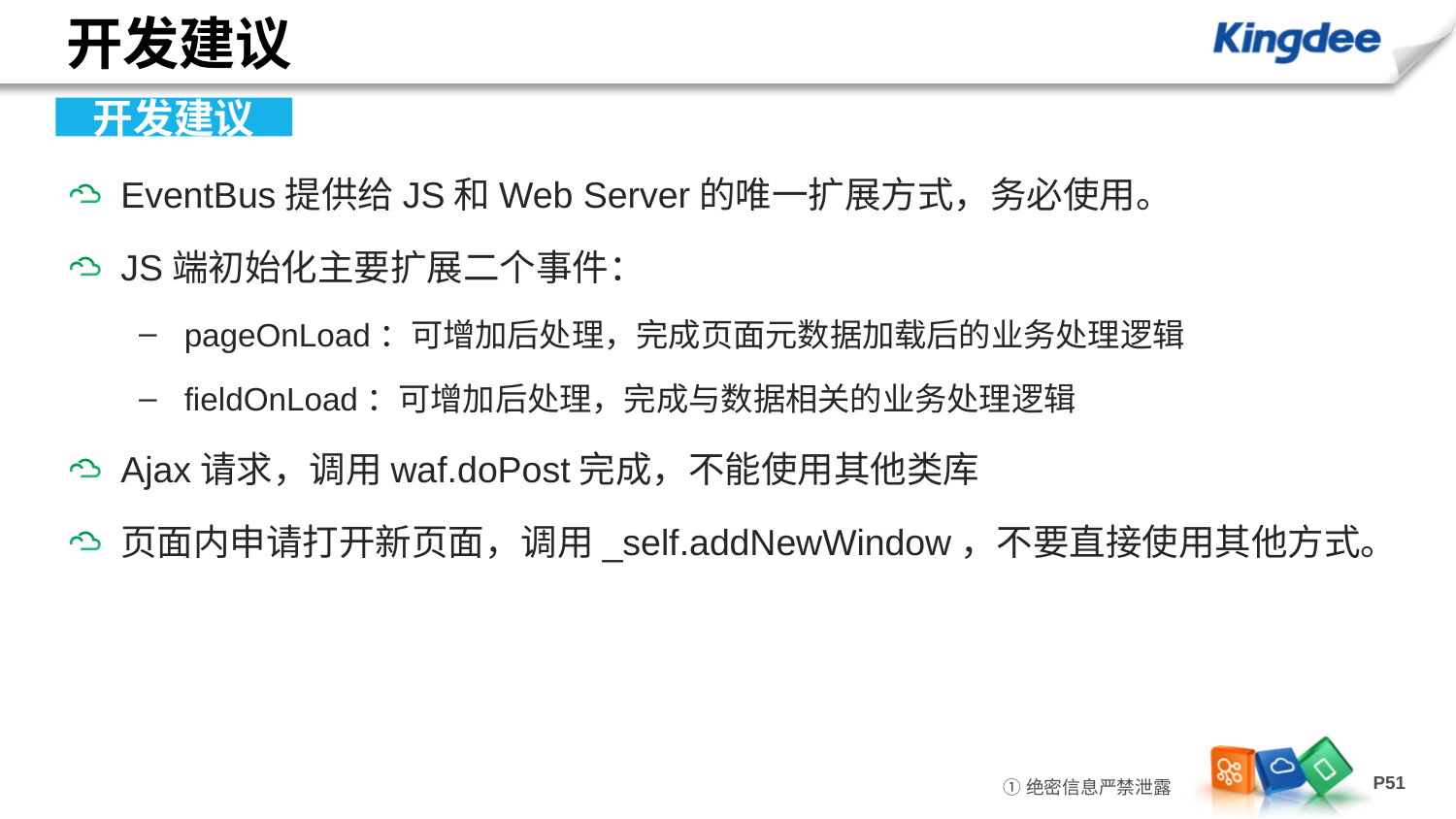

# 开发建议
开发建议
EventBus提供给JS和Web Server的唯一扩展方式，务必使用。
JS端初始化主要扩展二个事件：
pageOnLoad：可增加后处理，完成页面元数据加载后的业务处理逻辑
fieldOnLoad：可增加后处理，完成与数据相关的业务处理逻辑
Ajax请求，调用waf.doPost完成，不能使用其他类库
页面内申请打开新页面，调用_self.addNewWindow，不要直接使用其他方式。